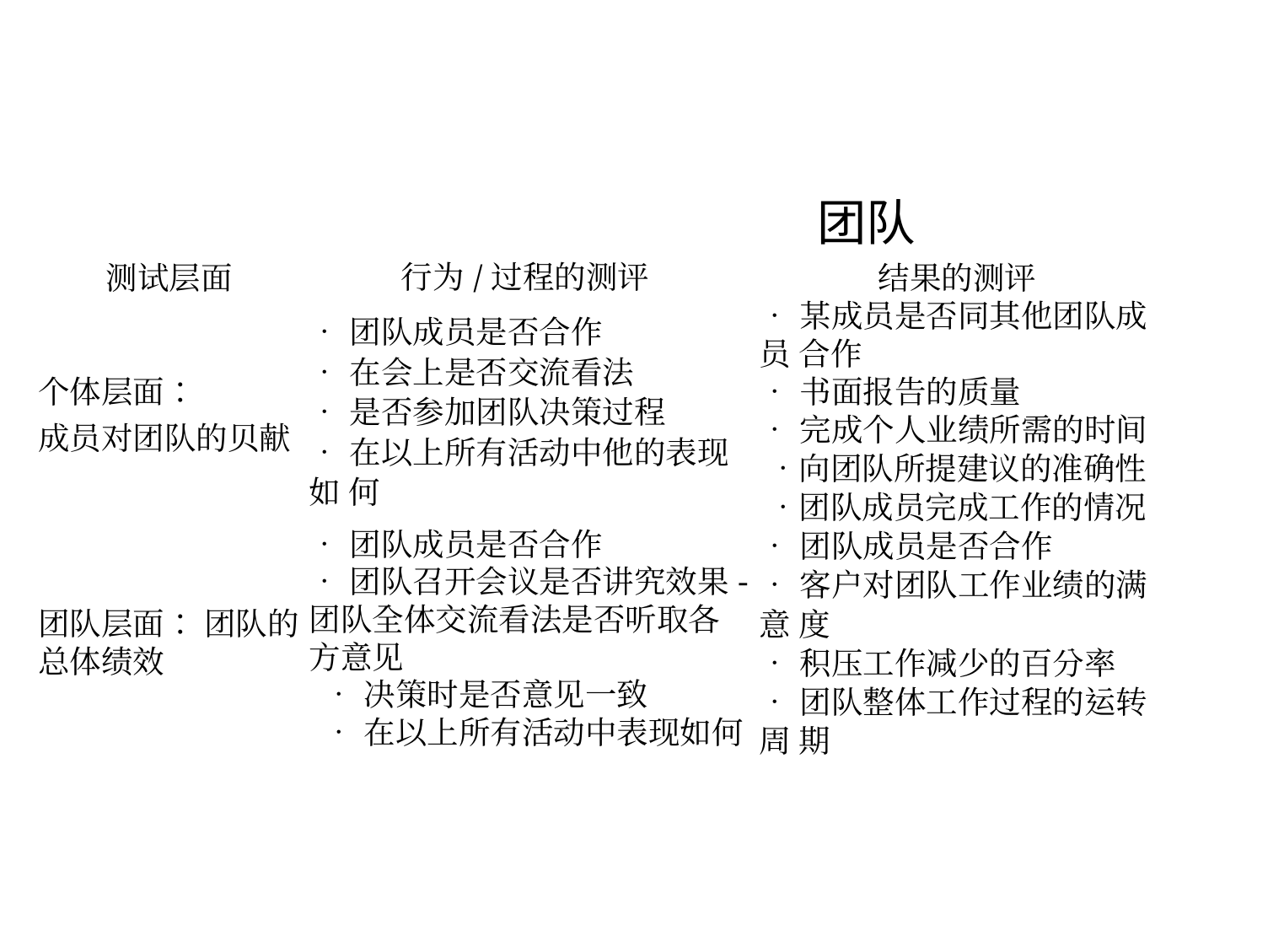

团队
| 测试层面 | 行为/过程的测评 | 结果的测评 |
| --- | --- | --- |
| 个体层面： 成员对团队的贝献 | •团队成员是否合作 •在会上是否交流看法 •是否参加团队决策过程 •在以上所有活动中他的表现如 何 | •某成员是否同其他团队成员 合作 •书面报告的质量 •完成个人业绩所需的时间 •向团队所提建议的准确性 •团队成员完成工作的情况 |
| 团队层面： 团队的总体绩效 | •团队成员是否合作 •团队召开会议是否讲究效果-团队全体交流看法是否听取各 方意见 •决策时是否意见一致 •在以上所有活动中表现如何 | •团队成员是否合作 •客户对团队工作业绩的满意 度 •积压工作减少的百分率 •团队整体工作过程的运转周 期 |